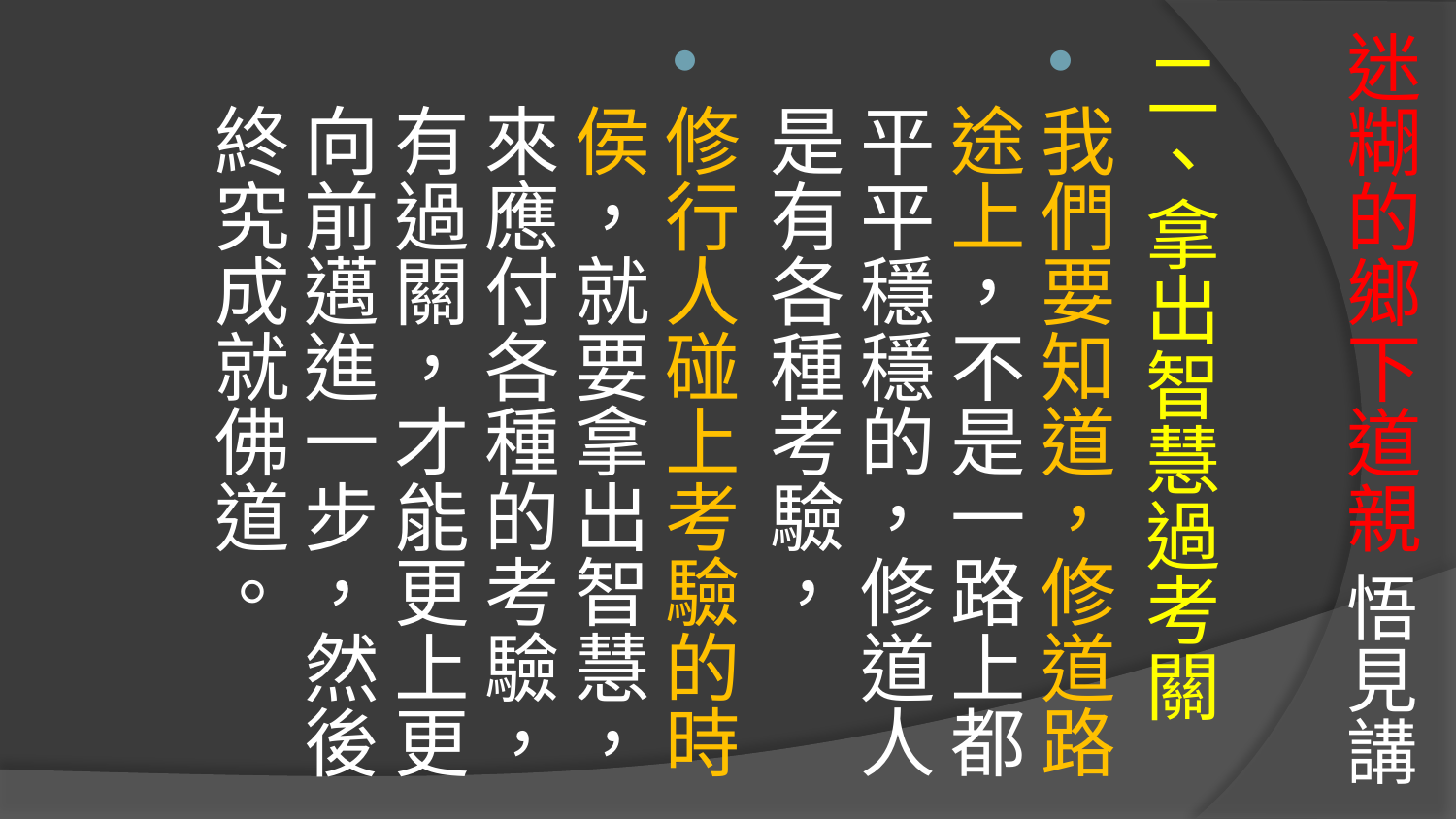

# 迷糊的鄉下道親 悟見講
二、拿出智慧過考關
我們要知道，修道路途上，不是一路上都平平穩穩的，修道人是有各種考驗，
修行人碰上考驗的時侯，就要拿出智慧，來應付各種的考驗，有過關，才能更上更向前邁進一步，然後終究成就佛道。